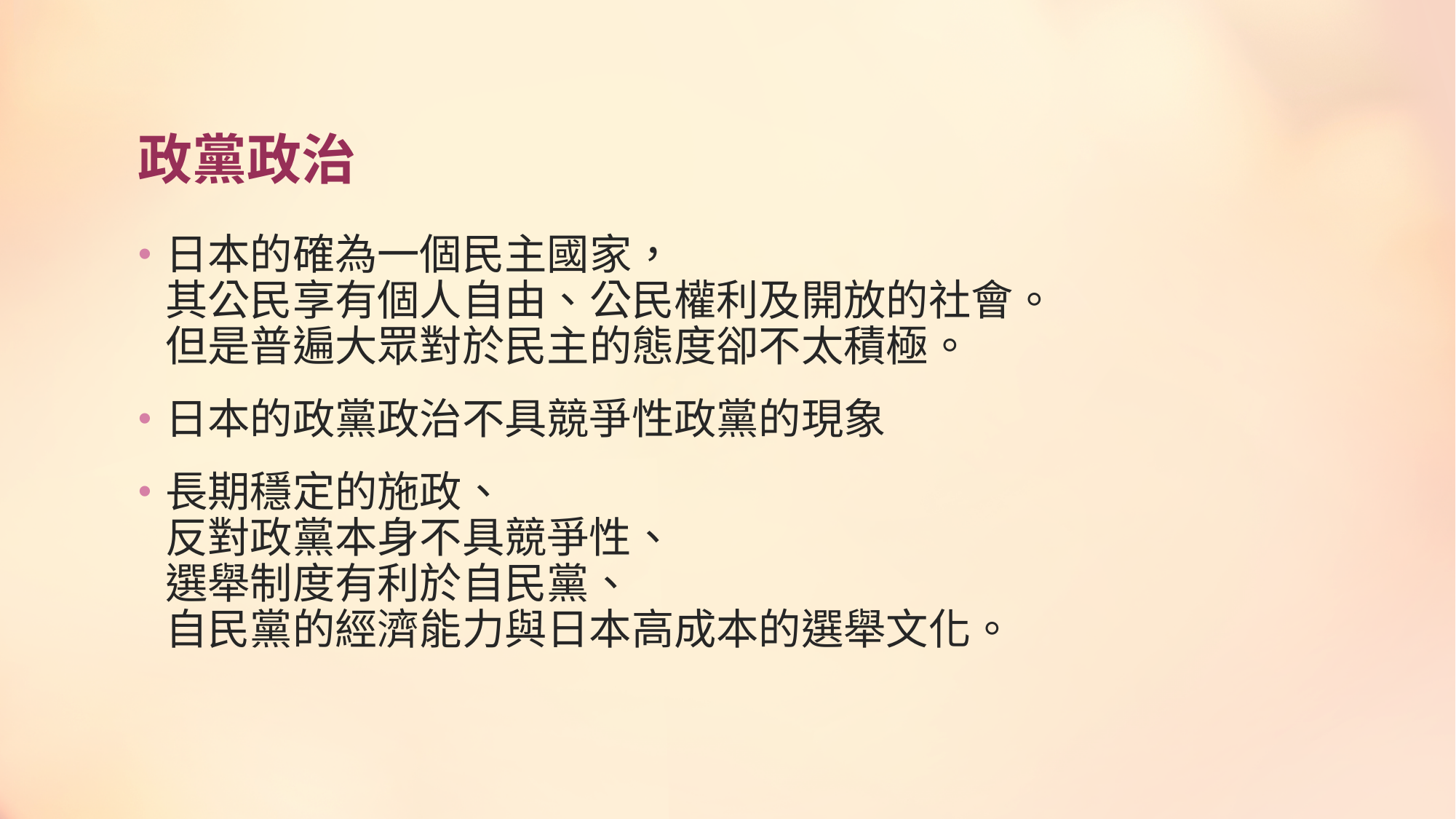

# 政黨政治
日本的確為一個民主國家，
其公民享有個人自由、公民權利及開放的社會。
但是普遍大眾對於民主的態度卻不太積極。
日本的政黨政治不具競爭性政黨的現象
長期穩定的施政、
反對政黨本身不具競爭性、
選舉制度有利於自民黨、
自民黨的經濟能力與日本高成本的選舉文化。